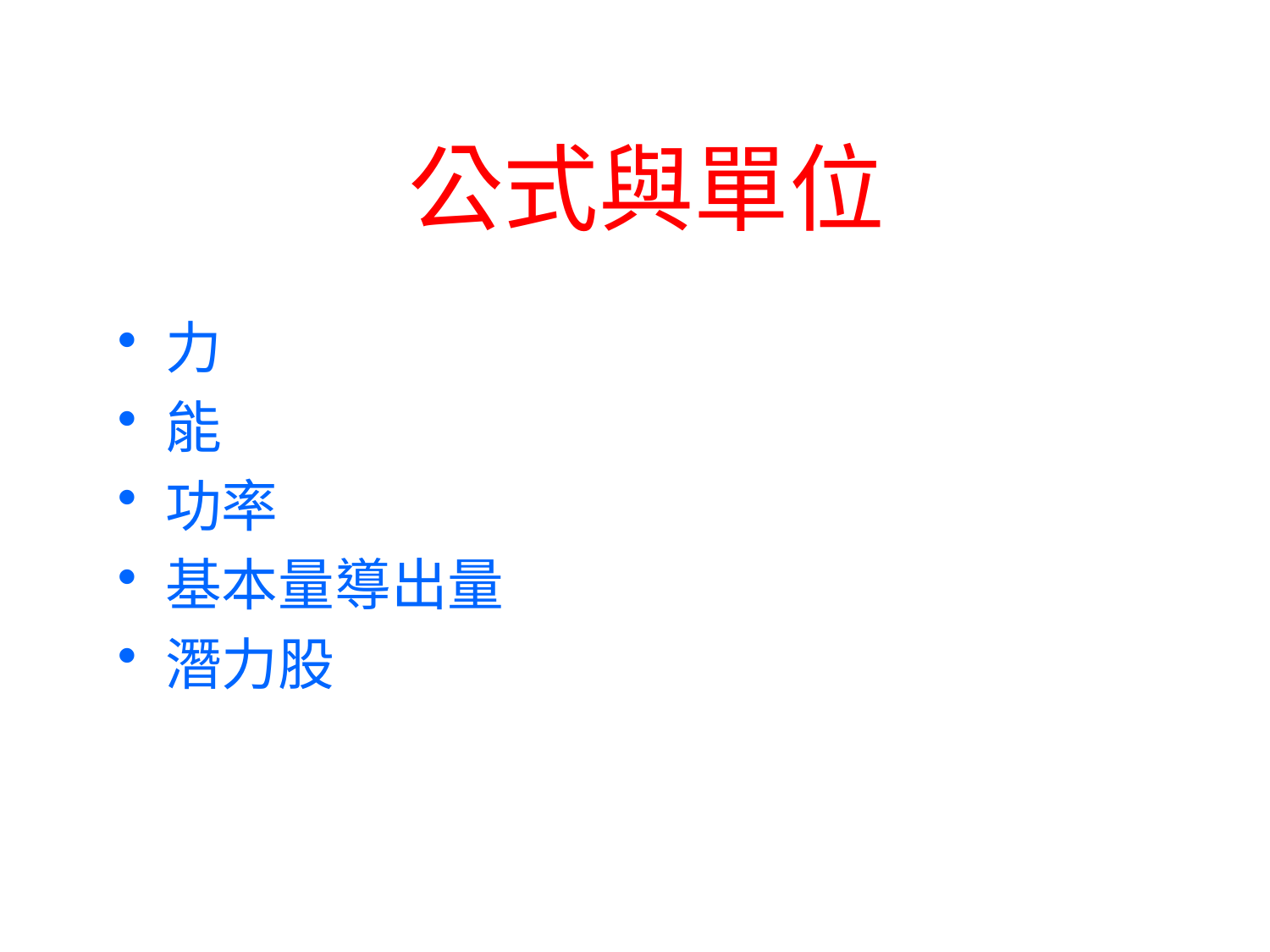

# 公式與單位
力
能
功率
基本量導出量
潛力股